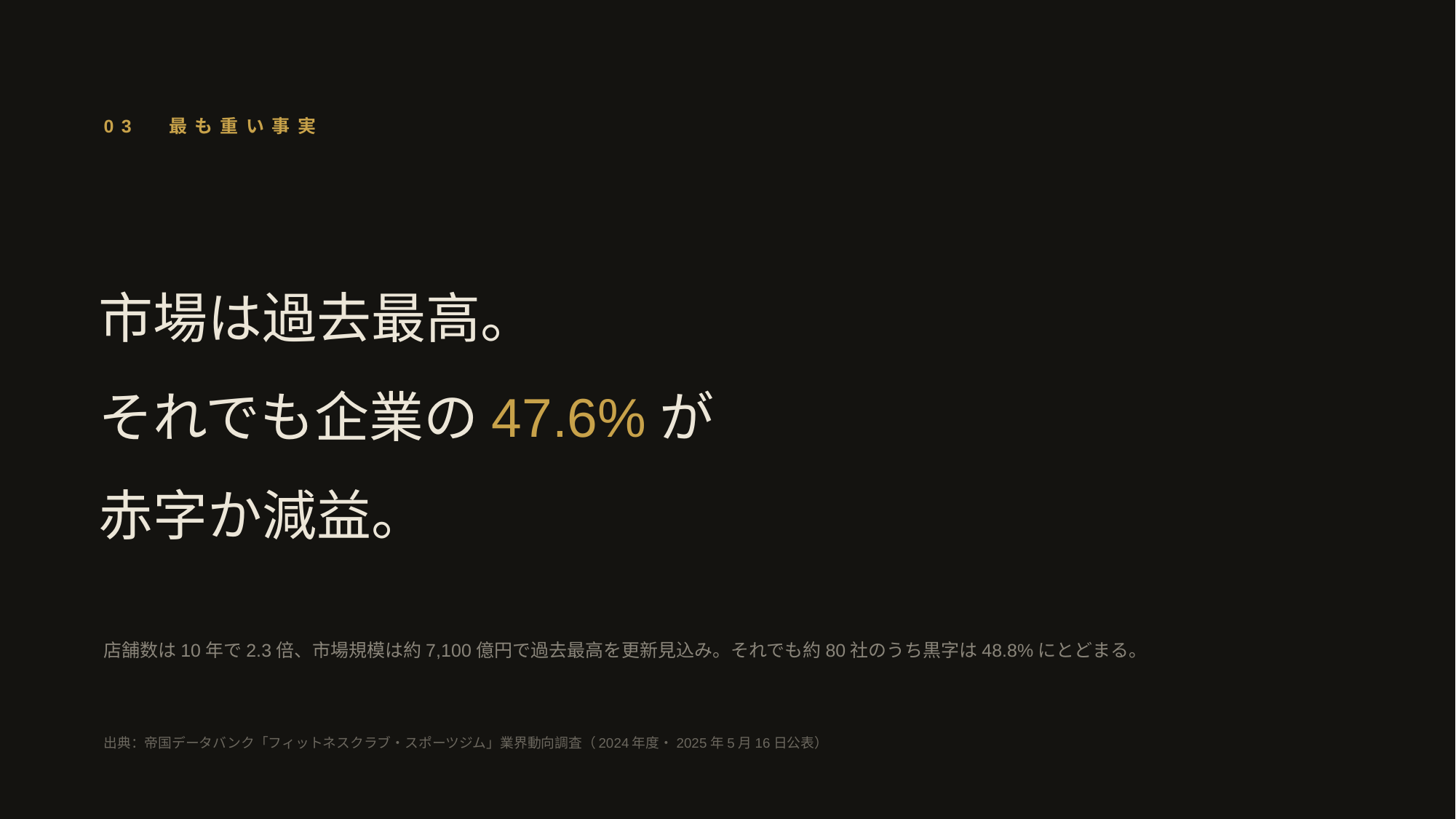

03　最も重い事実
市場は過去最高。
それでも企業の47.6%が
赤字か減益。
店舗数は10年で2.3倍、市場規模は約7,100億円で過去最高を更新見込み。それでも約80社のうち黒字は48.8%にとどまる。
出典：帝国データバンク「フィットネスクラブ・スポーツジム」業界動向調査（2024年度・2025年5月16日公表）